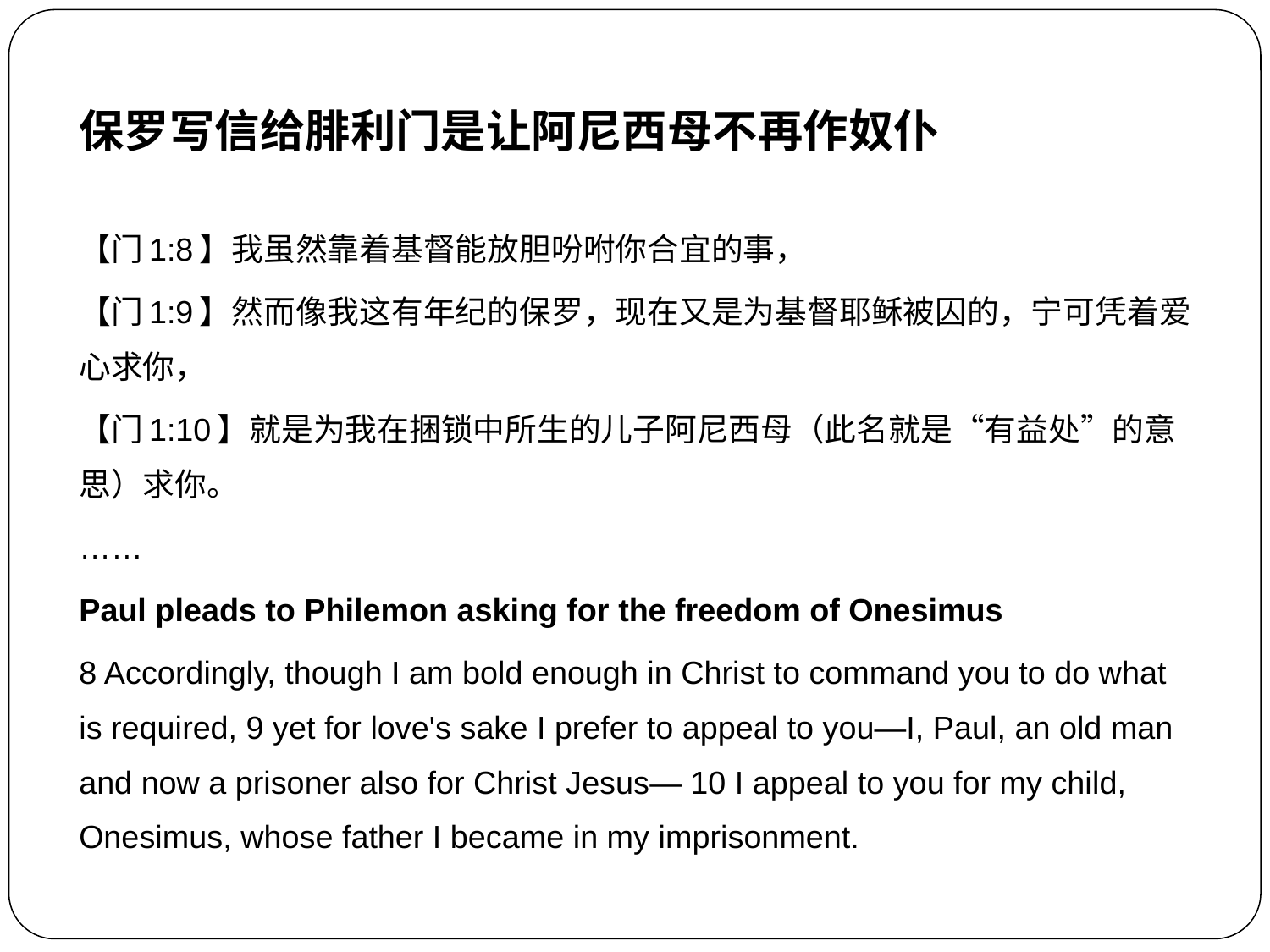

保罗写信给腓利门是让阿尼西母不再作奴仆

【门1:8】我虽然靠着基督能放胆吩咐你合宜的事，
【门1:9】然而像我这有年纪的保罗，现在又是为基督耶稣被囚的，宁可凭着爱心求你，
【门1:10】就是为我在捆锁中所生的儿子阿尼西母（此名就是“有益处”的意思）求你。
……
Paul pleads to Philemon asking for the freedom of Onesimus
8 Accordingly, though I am bold enough in Christ to command you to do what is required, 9 yet for love's sake I prefer to appeal to you—I, Paul, an old man and now a prisoner also for Christ Jesus— 10 I appeal to you for my child, Onesimus, whose father I became in my imprisonment.